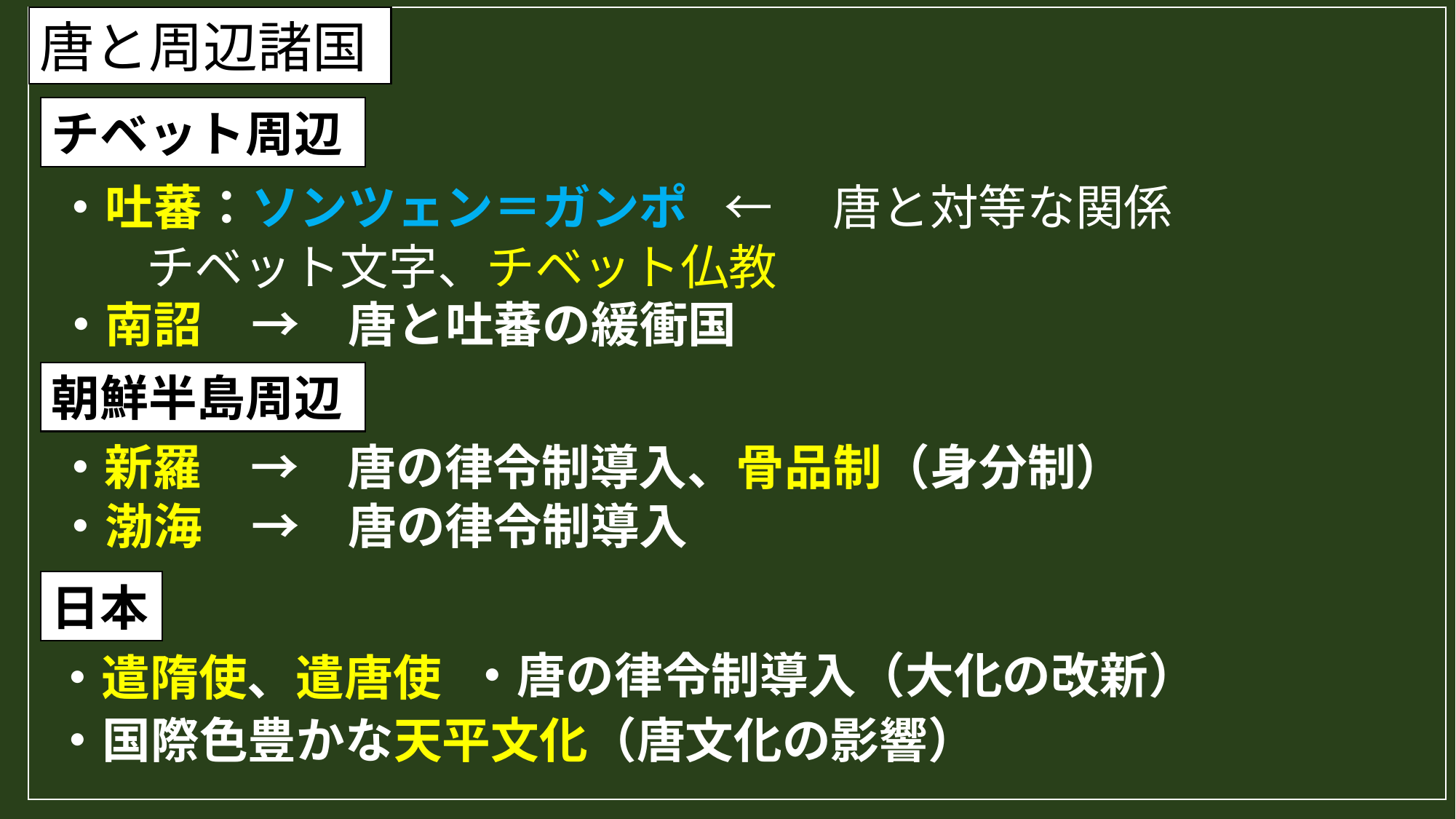

唐と周辺諸国
チベット周辺
・吐蕃：ソンツェン＝ガンポ
←　唐と対等な関係
チベット文字、チベット仏教
・南詔　→　唐と吐蕃の緩衝国
朝鮮半島周辺
・新羅　→　唐の律令制導入、骨品制（身分制）
・渤海　→　唐の律令制導入
日本
・唐の律令制導入（大化の改新）
・遣隋使、遣唐使
・国際色豊かな天平文化（唐文化の影響）